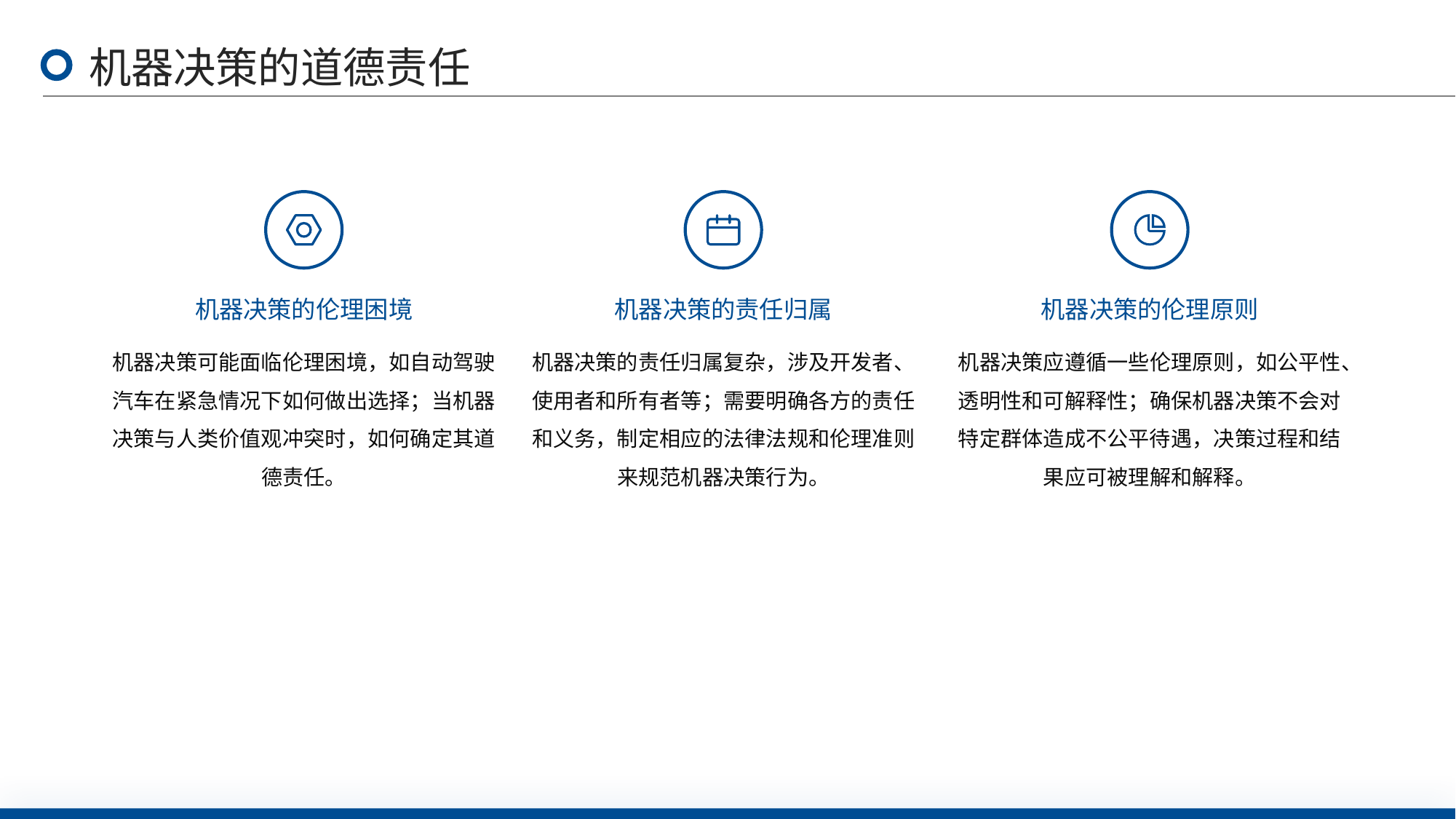

机器决策的道德责任

机器决策的伦理困境
机器决策的责任归属
机器决策的伦理原则
机器决策可能面临伦理困境，如自动驾驶汽车在紧急情况下如何做出选择；当机器决策与人类价值观冲突时，如何确定其道德责任。
机器决策的责任归属复杂，涉及开发者、使用者和所有者等；需要明确各方的责任和义务，制定相应的法律法规和伦理准则来规范机器决策行为。
机器决策应遵循一些伦理原则，如公平性、透明性和可解释性；确保机器决策不会对特定群体造成不公平待遇，决策过程和结果应可被理解和解释。